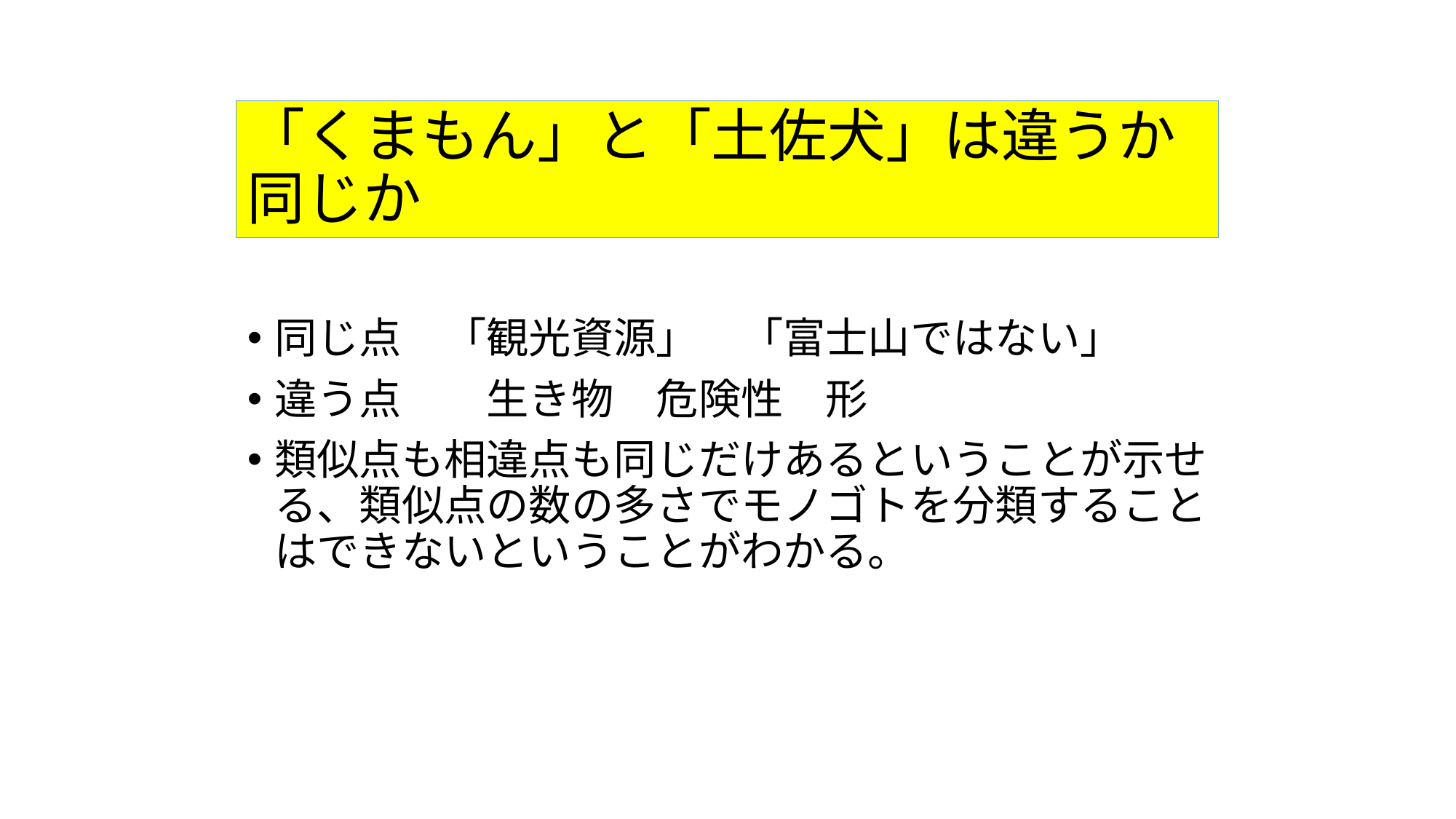

# 「くまもん」と「土佐犬」は違うか同じか
同じ点　「観光資源」　「富士山ではない」
違う点　　生き物　危険性　形
類似点も相違点も同じだけあるということが示せる、類似点の数の多さでモノゴトを分類することはできないということがわかる。